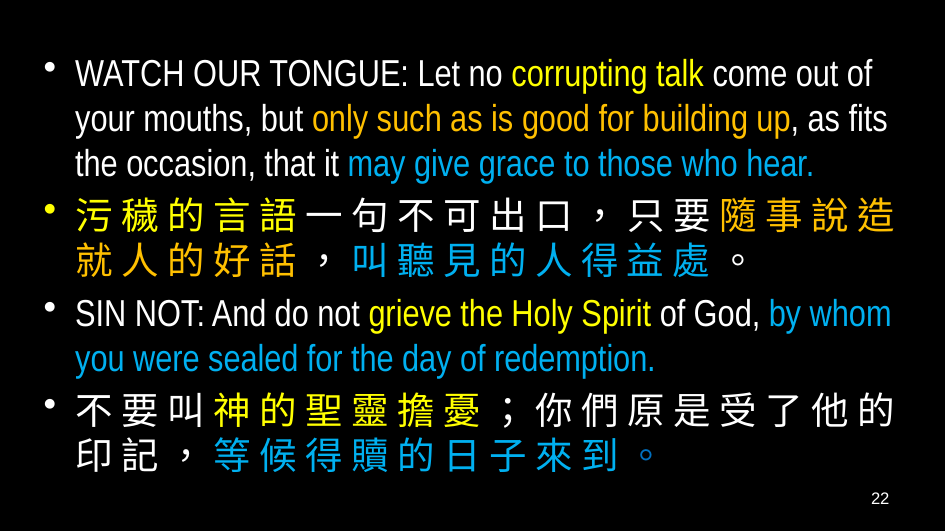

WATCH OUR TONGUE: Let no corrupting talk come out of your mouths, but only such as is good for building up, as fits the occasion, that it may give grace to those who hear.
污 穢 的 言 語 一 句 不 可 出 口 ， 只 要 隨 事 說 造 就 人 的 好 話 ， 叫 聽 見 的 人 得 益 處 。
SIN NOT: And do not grieve the Holy Spirit of God, by whom you were sealed for the day of redemption.
不 要 叫 神 的 聖 靈 擔 憂 ； 你 們 原 是 受 了 他 的 印 記 ， 等 候 得 贖 的 日 子 來 到 。
22